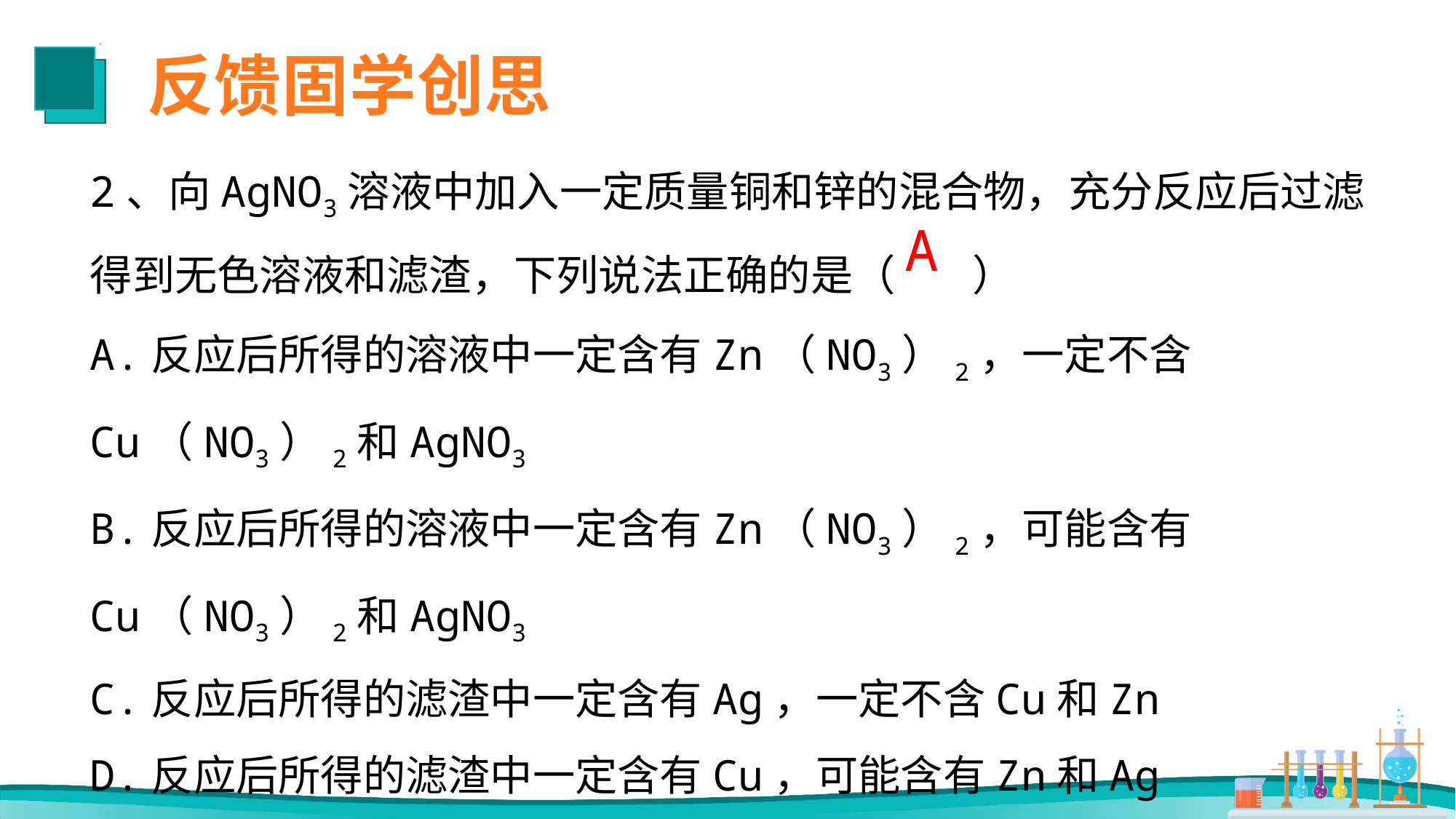

反馈固学创思
2、向AgNO3溶液中加入一定质量铜和锌的混合物，充分反应后过滤得到无色溶液和滤渣，下列说法正确的是（ 	 ）
A.反应后所得的溶液中一定含有Zn（NO3）2，一定不含Cu（NO3）2和AgNO3
B.反应后所得的溶液中一定含有Zn（NO3）2，可能含有Cu（NO3）2和AgNO3
C.反应后所得的滤渣中一定含有Ag，一定不含Cu和Zn
D.反应后所得的滤渣中一定含有Cu，可能含有Zn和Ag
A